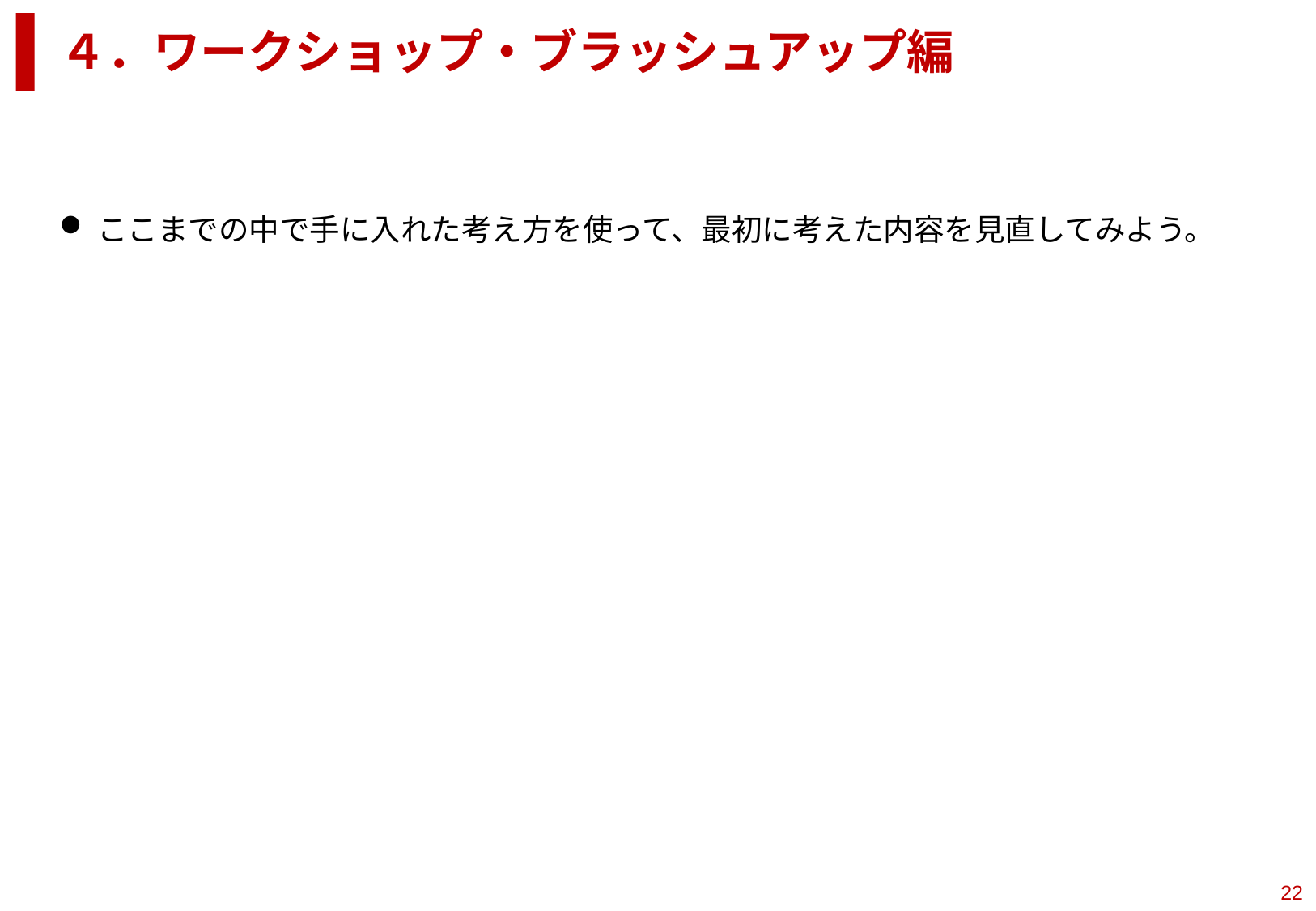

４．ワークショップ・ブラッシュアップ編
ここまでの中で手に入れた考え方を使って、最初に考えた内容を見直してみよう。
22